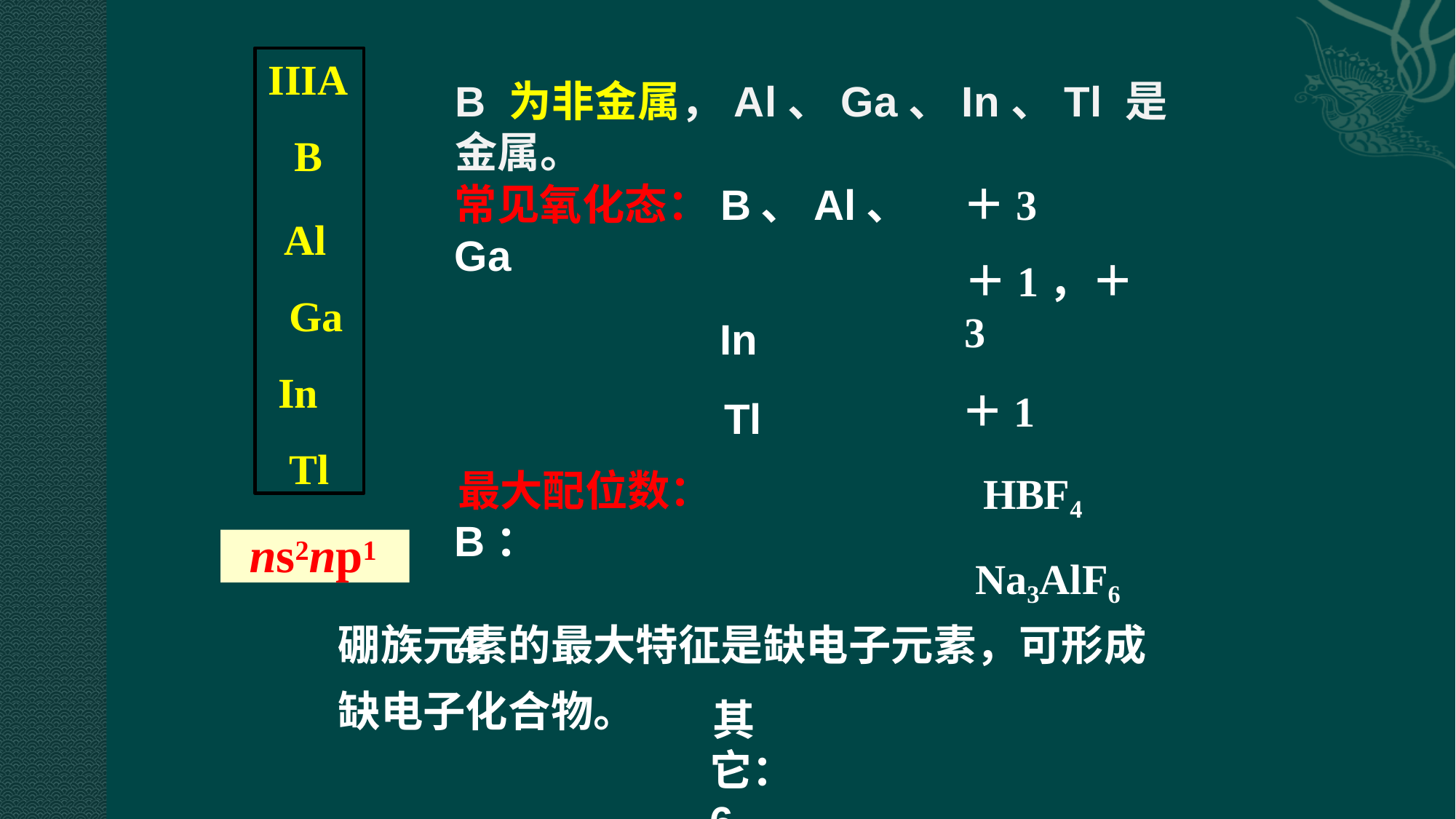

IIIA
B
Al  Ga
In  Tl
# B 为非金属，Al、Ga、In、Tl 是金属。
＋3
＋1，＋3
＋1
HBF4  Na3AlF6
常见氧化态：B、Al、Ga
In  Tl
最大配位数：B：	4
其它：6
ns2np1
硼族元素的最大特征是缺电子元素，可形成缺电子化合物。